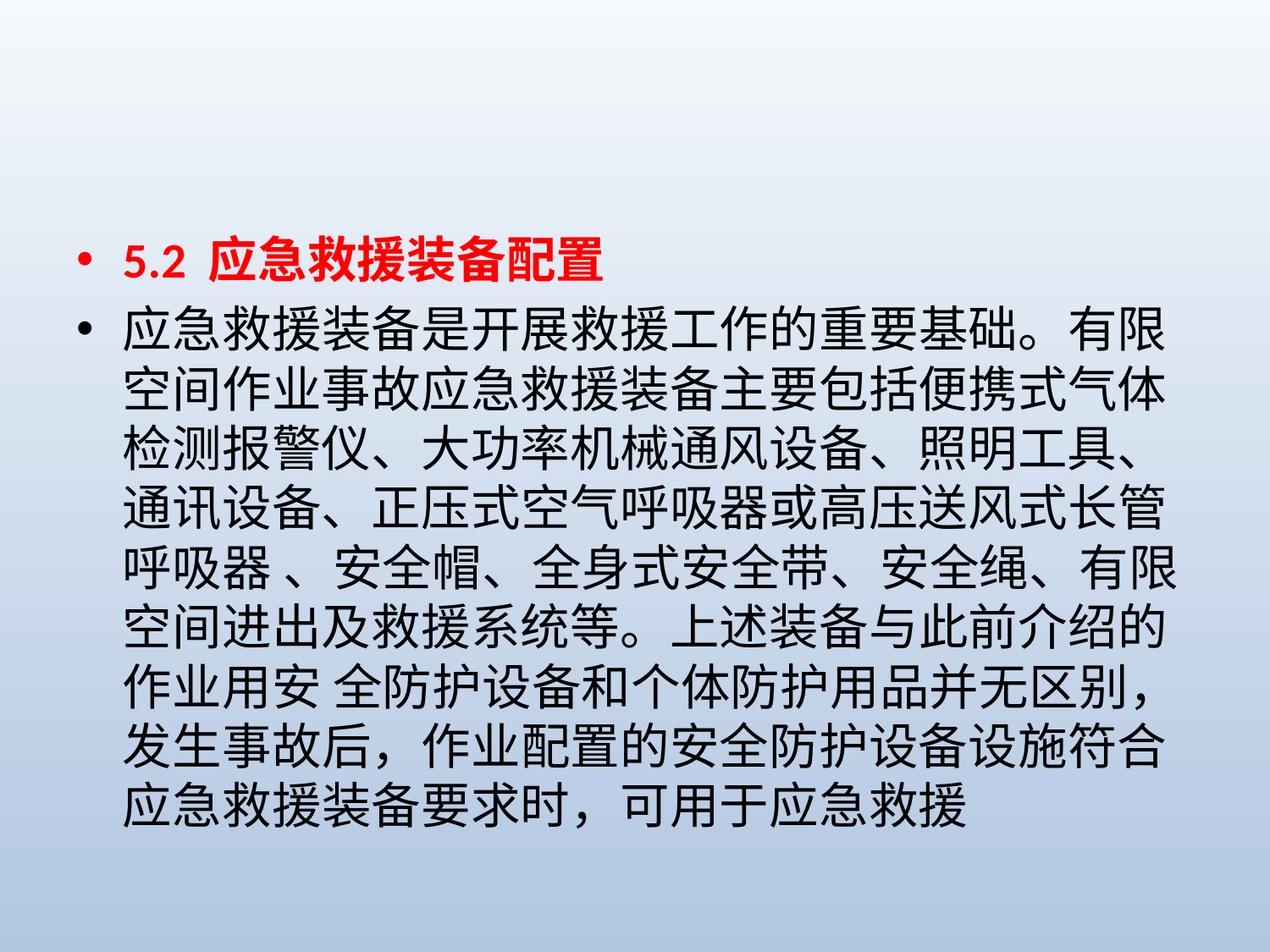

#
5.2 应急救援装备配置
应急救援装备是开展救援工作的重要基础。有限空间作业事故应急救援装备主要包括便携式气体检测报警仪、大功率机械通风设备、照明工具、通讯设备、正压式空气呼吸器或高压送风式长管呼吸器 、安全帽、全身式安全带、安全绳、有限 空间进出及救援系统等。上述装备与此前介绍的作业用安 全防护设备和个体防护用品并无区别，发生事故后，作业配置的安全防护设备设施符合 应急救援装备要求时，可用于应急救援